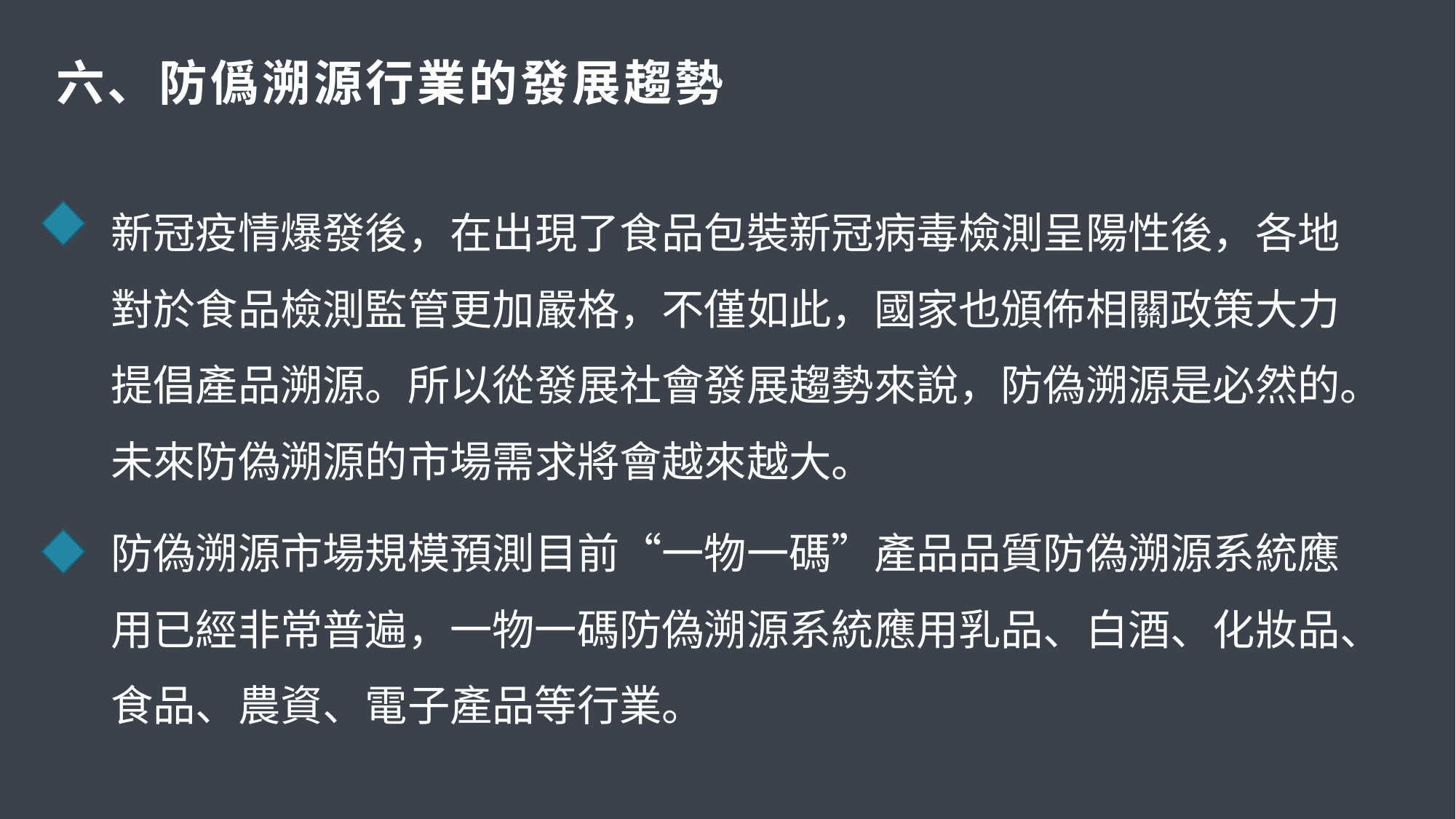

六、防僞溯源行業的發展趨勢
新冠疫情爆發後，在出現了食品包裝新冠病毒檢測呈陽性後，各地對於食品檢測監管更加嚴格，不僅如此，國家也頒佈相關政策大力提倡產品溯源。所以從發展社會發展趨勢來說，防偽溯源是必然的。未來防偽溯源的市場需求將會越來越大。
防偽溯源市場規模預測目前“一物一碼”產品品質防偽溯源系統應用已經非常普遍，一物一碼防偽溯源系統應用乳品、白酒、化妝品、食品、農資、電子產品等行業。